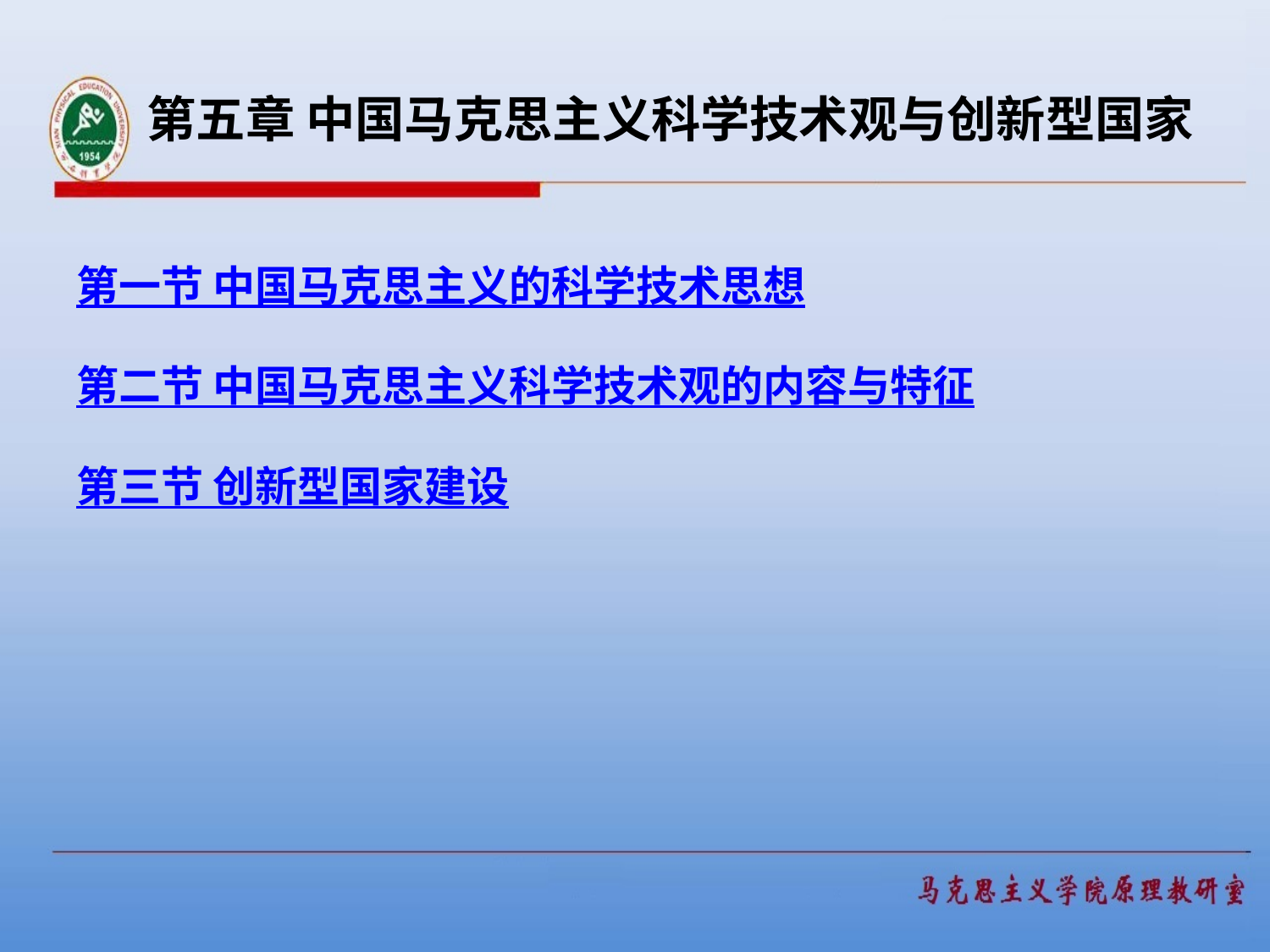

# 第五章 中国马克思主义科学技术观与创新型国家
第一节 中国马克思主义的科学技术思想
第二节 中国马克思主义科学技术观的内容与特征
第三节 创新型国家建设